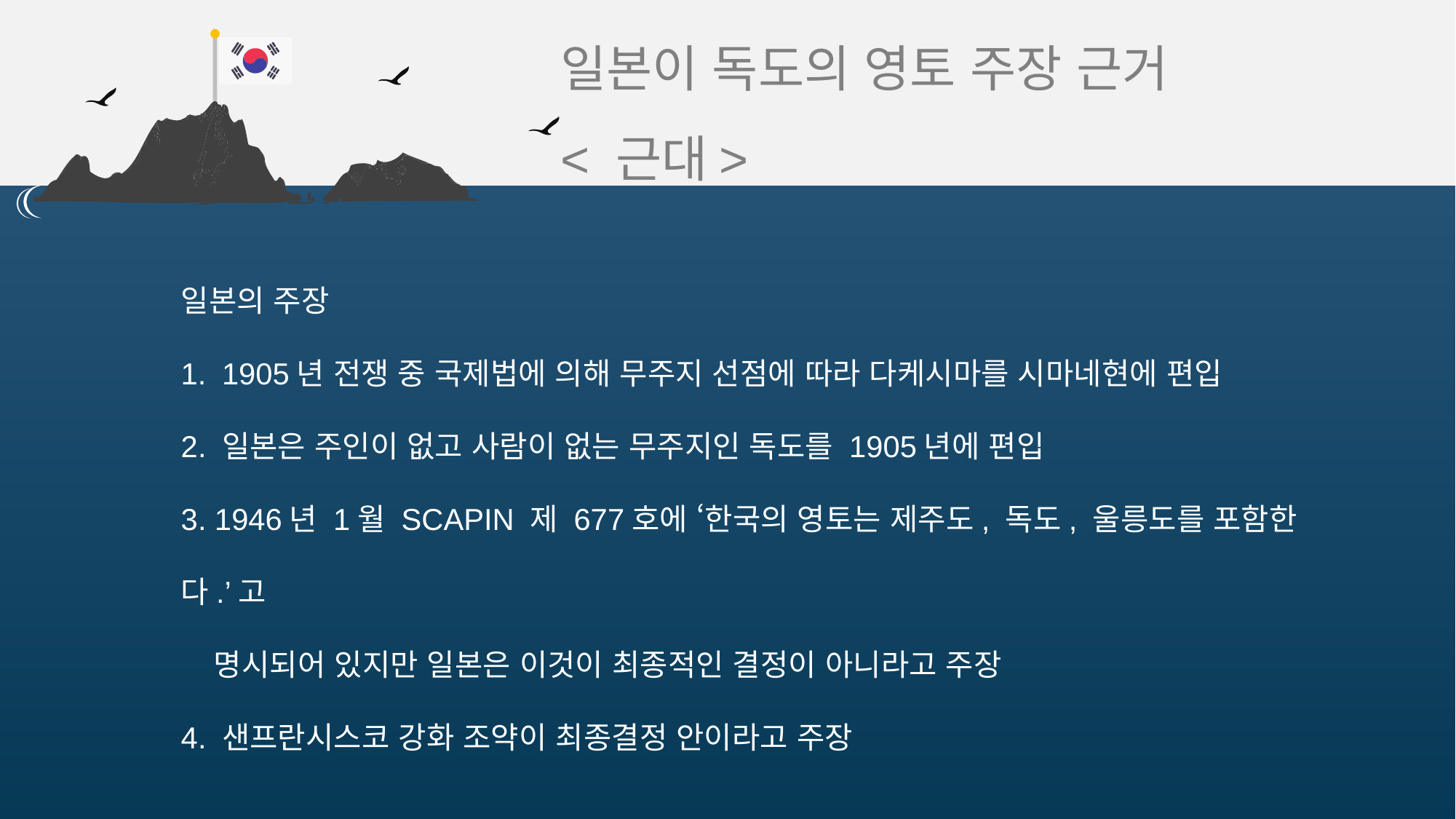

일본이 독도의 영토 주장 근거
< 근대>

일본의 주장
1905년 전쟁 중 국제법에 의해 무주지 선점에 따라 다케시마를 시마네현에 편입
2. 일본은 주인이 없고 사람이 없는 무주지인 독도를 1905년에 편입
3. 1946년 1월 SCAPIN 제 677호에 ‘한국의 영토는 제주도, 독도, 울릉도를 포함한다.’고
   명시되어 있지만 일본은 이것이 최종적인 결정이 아니라고 주장
4. 샌프란시스코 강화 조약이 최종결정 안이라고 주장